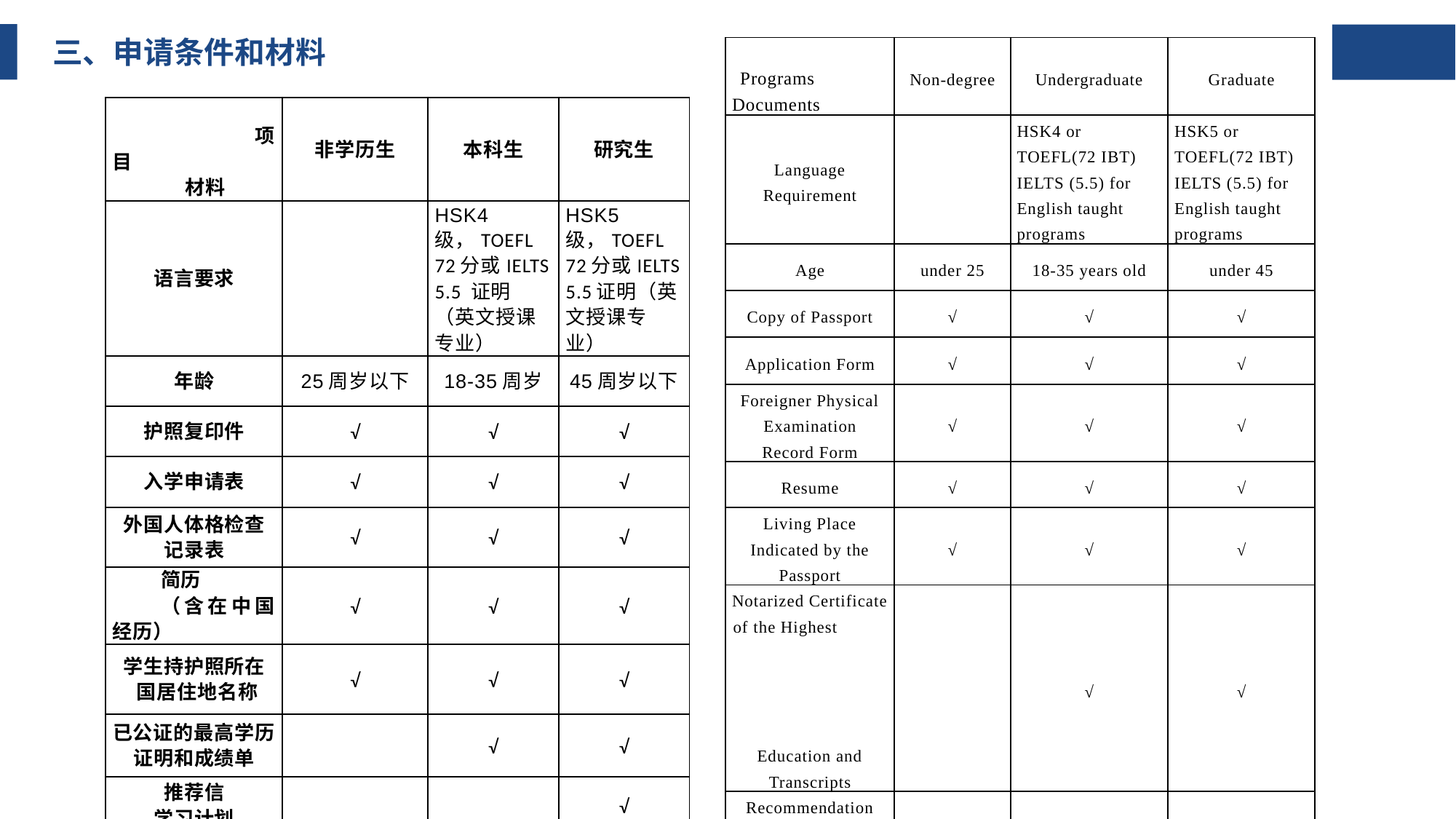

三、申请条件和材料
| Programs Documents | Non-degree | Undergraduate | Graduate |
| --- | --- | --- | --- |
| Language Requirement |  | HSK4 or TOEFL(72 IBT) IELTS (5.5) for English taught programs | HSK5 or TOEFL(72 IBT) IELTS (5.5) for English taught programs |
| Age | under 25 | 18-35 years old | under 45 |
| Copy of Passport | √ | √ | √ |
| Application Form | √ | √ | √ |
| Foreigner Physical Examination Record Form | √ | √ | √ |
| Resume | √ | √ | √ |
| Living Place Indicated by the Passport | √ | √ | √ |
| Notarized Certificate of the Highest Education and Transcripts |  | √ | √ |
| Recommendation Letter and Study Plan |  |  | √ |
| 项目 材料 | 非学历生 | 本科生 | 研究生 |
| --- | --- | --- | --- |
| 语言要求 |  | HSK4级，TOEFL 72分或IELTS 5.5 证明（英文授课专业） | HSK5级，TOEFL 72分或IELTS 5.5证明（英文授课专业） |
| 年龄 | 25周岁以下 | 18-35周岁 | 45周岁以下 |
| 护照复印件 | √ | √ | √ |
| 入学申请表 | √ | √ | √ |
| 外国人体格检查 记录表 | √ | √ | √ |
| 简历 （含在中国经历） | √ | √ | √ |
| 学生持护照所在 国居住地名称 | √ | √ | √ |
| 已公证的最高学历证明和成绩单 |  | √ | √ |
| 推荐信 学习计划 |  |  | √ |